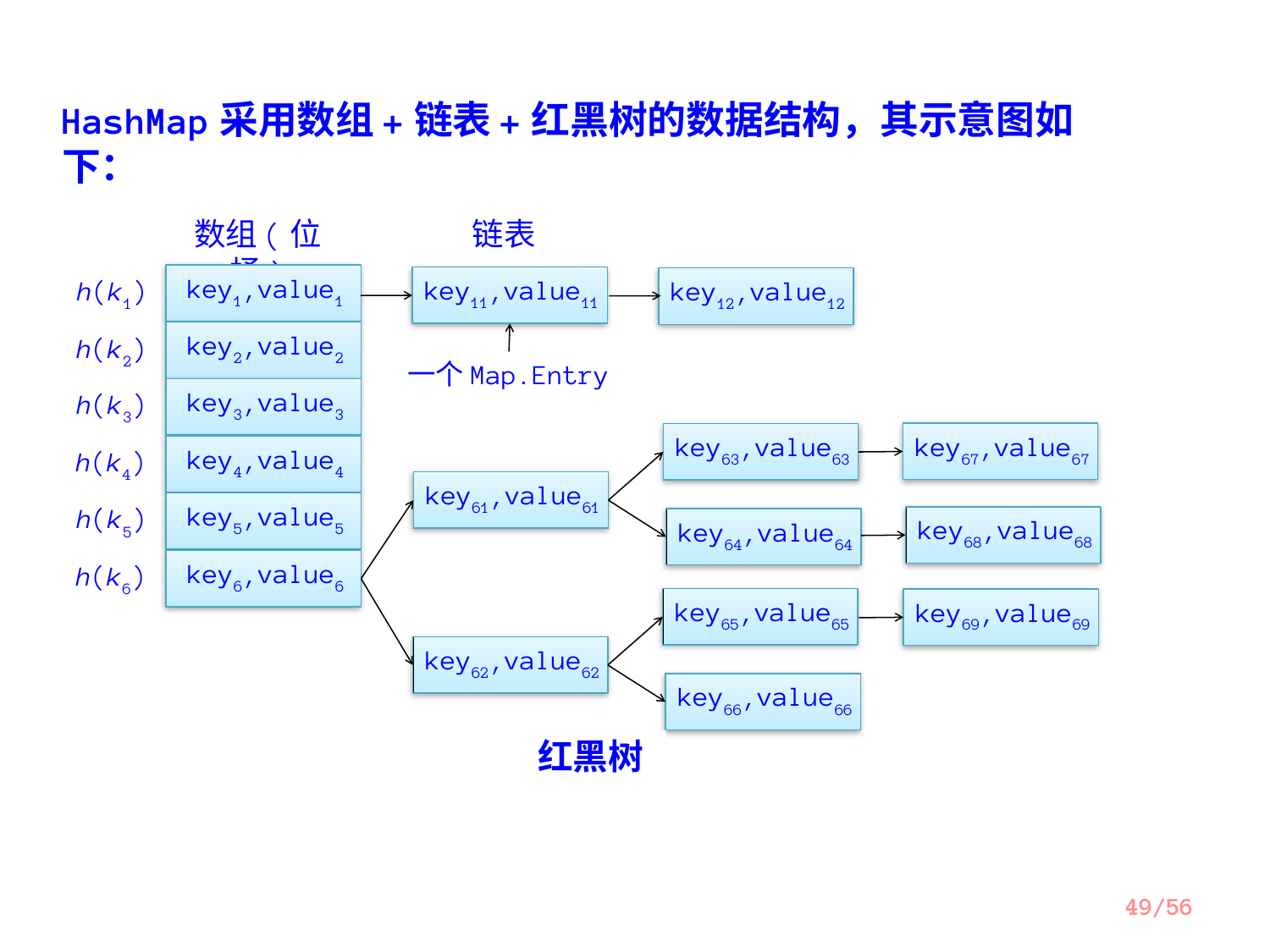

HashMap采用数组+链表+红黑树的数据结构，其示意图如下：
数组(位桶)
链表
key1,value1
key11,value11
h(k1)
key12,value12

key2,value2

h(k2)
一个Map.Entry
key3,value3
h(k3)
key67,value67
key63,value63
key4,value4
h(k4)

key61,value61
key5,value5
h(k5)

key68,value68
key64,value64

key6,value6
h(k6)

key65,value65
key69,value69

key62,value62

key66,value66
红黑树
49/56